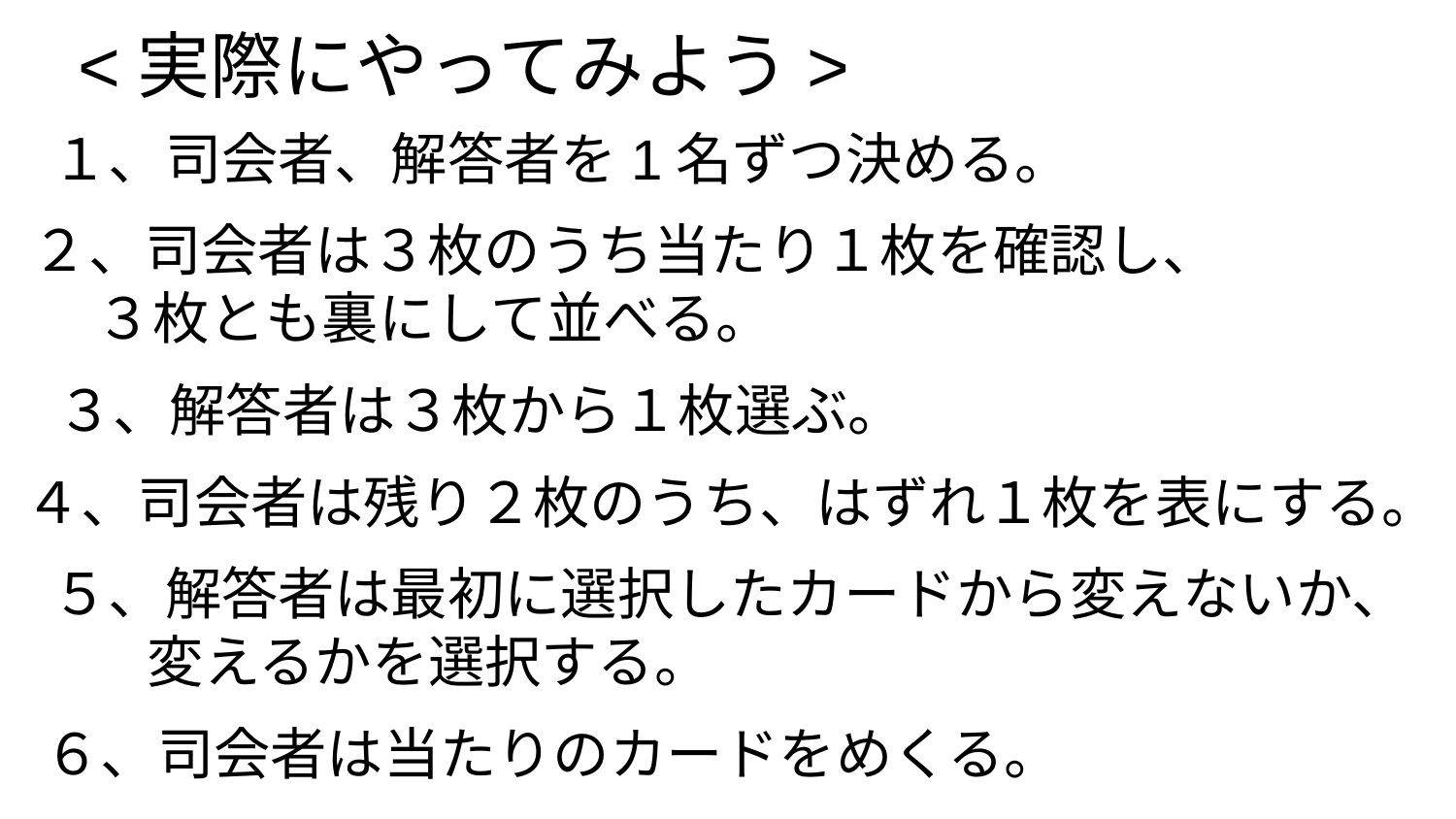

<実際にやってみよう>
１、司会者、解答者を1名ずつ決める。
２、司会者は３枚のうち当たり１枚を確認し、
    ３枚とも裏にして並べる。
３、解答者は３枚から１枚選ぶ。
４、司会者は残り２枚のうち、はずれ１枚を表にする。
５、解答者は最初に選択したカードから変えないか、
 　 変えるかを選択する。
６、司会者は当たりのカードをめくる。